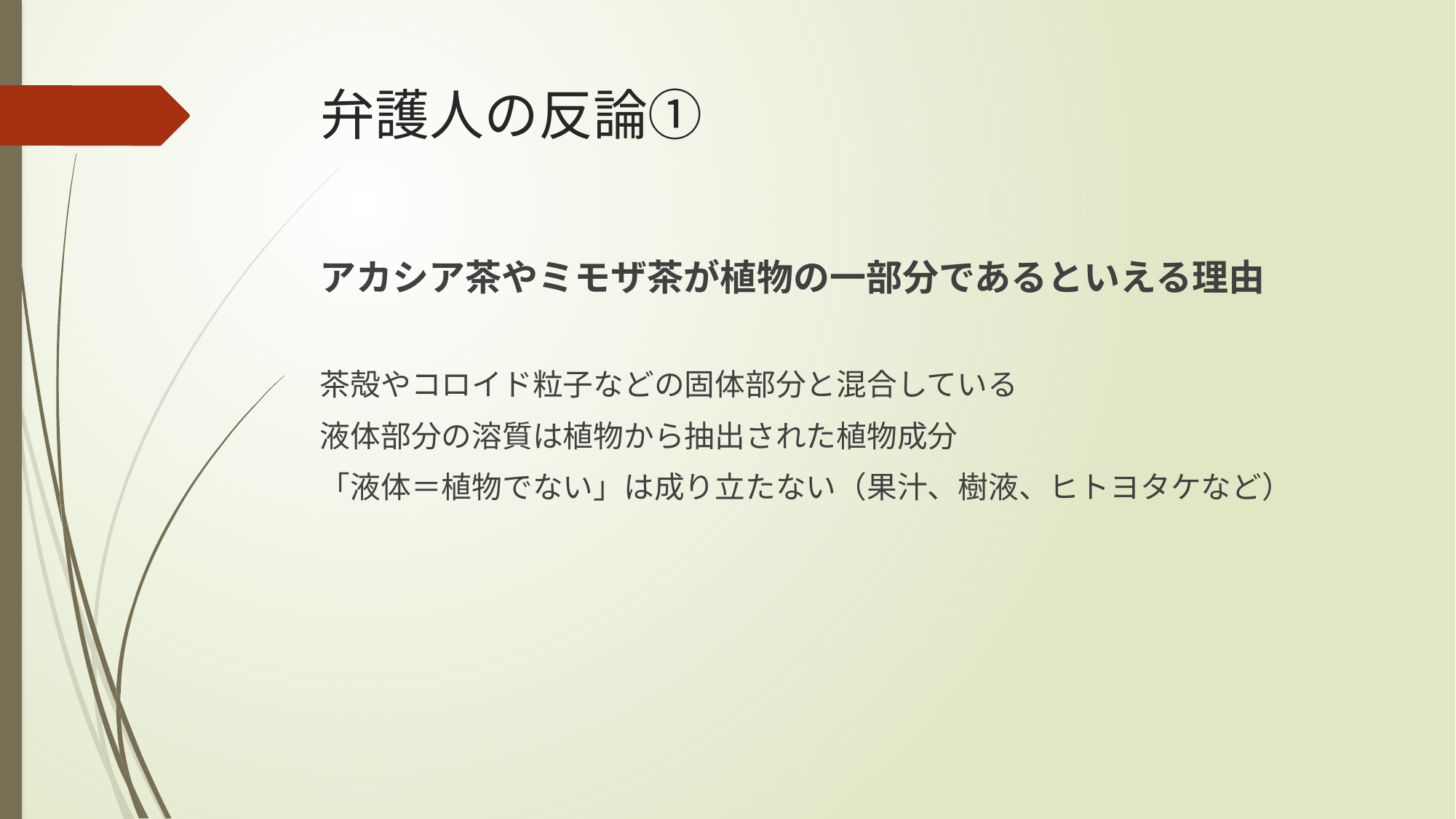

# 弁護人の反論①
アカシア茶やミモザ茶が植物の一部分であるといえる理由

茶殻やコロイド粒子などの固体部分と混合している
液体部分の溶質は植物から抽出された植物成分
「液体＝植物でない」は成り立たない（果汁、樹液、ヒトヨタケなど）